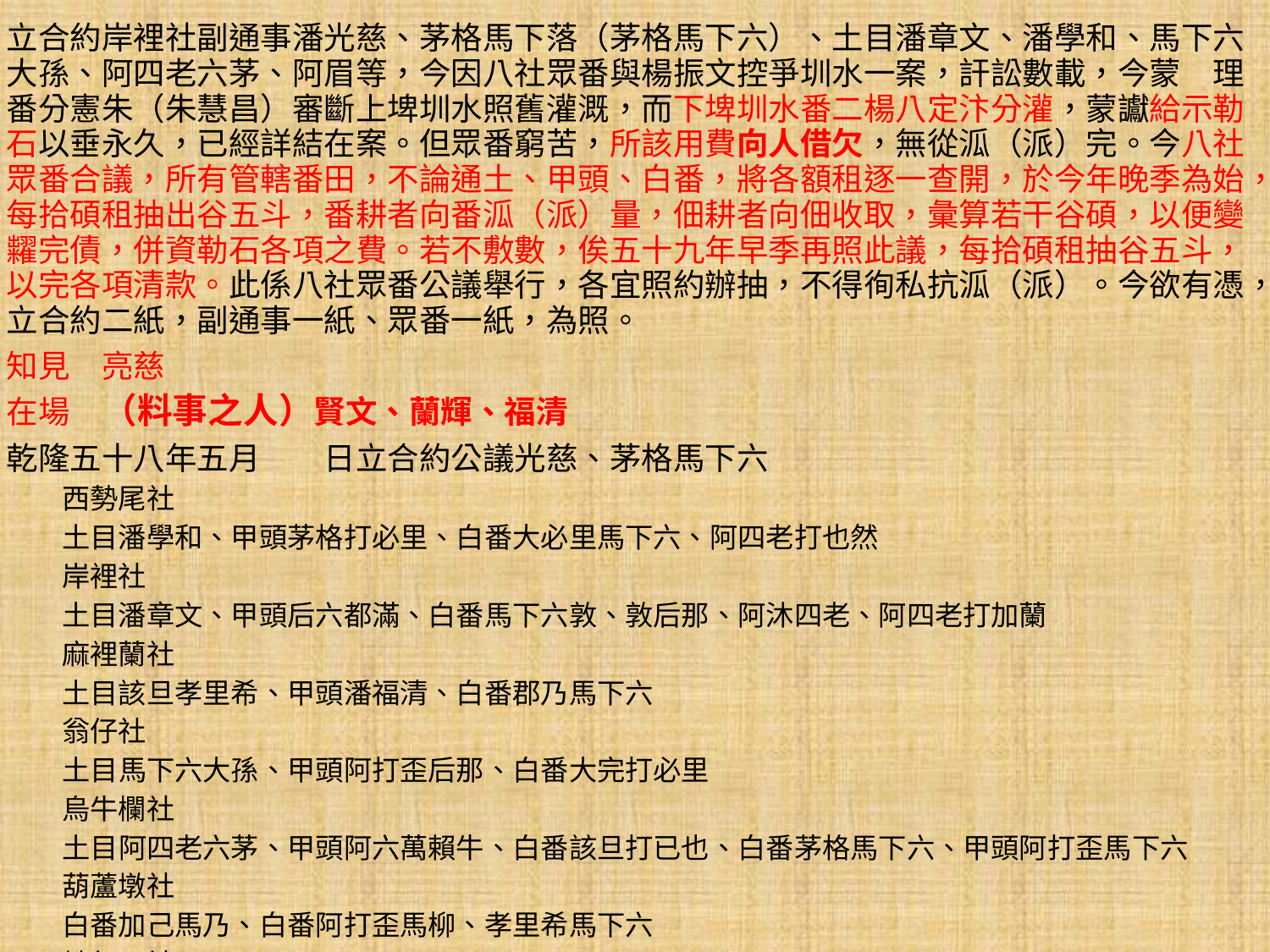

立合約岸裡社副通事潘光慈、茅格馬下落（茅格馬下六）、土目潘章文、潘學和、馬下六大孫、阿四老六茅、阿眉等，今因八社眾番與楊振文控爭圳水一案，訐訟數載，今蒙　理番分憲朱（朱慧昌）審斷上埤圳水照舊灌溉，而下埤圳水番二楊八定汴分灌，蒙讞給示勒石以垂永久，已經詳結在案。但眾番窮苦，所該用費向人借欠，無從泒（派）完。今八社眾番合議，所有管轄番田，不論通土、甲頭、白番，將各額租逐一查開，於今年晚季為始，每拾碩租抽出谷五斗，番耕者向番泒（派）量，佃耕者向佃收取，彙算若干谷碩，以便變糶完債，併資勒石各項之費。若不敷數，俟五十九年早季再照此議，每拾碩租抽谷五斗，以完各項清款。此係八社眾番公議舉行，各宜照約辦抽，不得徇私抗泒（派）。今欲有憑，立合約二紙，副通事一紙、眾番一紙，為照。
知見　亮慈
在場　（料事之人）賢文、蘭輝、福清
乾隆五十八年五月　　日立合約公議光慈、茅格馬下六
西勢尾社
土目潘學和、甲頭茅格打必里、白番大必里馬下六、阿四老打也然
岸裡社
土目潘章文、甲頭后六都滿、白番馬下六敦、敦后那、阿沐四老、阿四老打加蘭
麻裡蘭社
土目該旦孝里希、甲頭潘福清、白番郡乃馬下六
翁仔社
土目馬下六大孫、甲頭阿打歪后那、白番大完打必里
烏牛欄社
土目阿四老六茅、甲頭阿六萬賴牛、白番該旦打已也、白番茅格馬下六、甲頭阿打歪馬下六
葫蘆墩社
白番加己馬乃、白番阿打歪馬柳、孝里希馬下六
崎仔下社
甲頭阿馬下馬柳、白番阿打歪后矛、白番郡乃斗那
新社
土目阿眉、甲頭阿沐茅完、白番老加先生